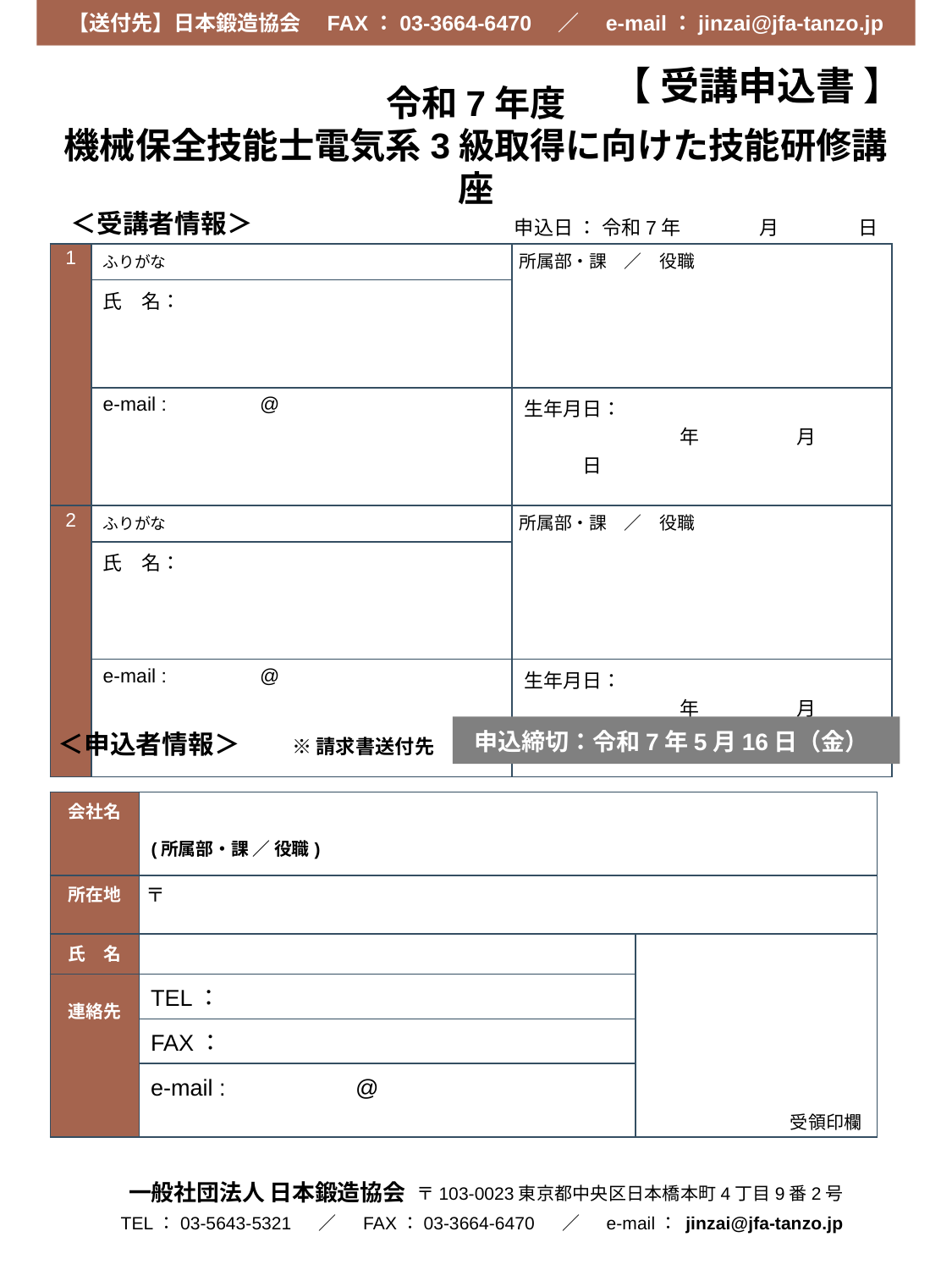

【送付先】日本鍛造協会　FAX：03-3664-6470　／　e-mail：jinzai@jfa-tanzo.jp
【 受講申込書 】
令和7年度
機械保全技能士電気系3級取得に向けた技能研修講座
＜受講者情報＞
申込日 ： 令和7年　　　　月　　　　日
| 1 | ふりがな | 所属部・課　／　役職 |
| --- | --- | --- |
|  | 氏　名： |  |
|  | e-mail : @ | 生年月日： 　　　　　　　　年　　　　　月　　　　　　日 |
| 2 | ふりがな | 所属部・課　／　役職 |
|  | 氏　名： |  |
|  | e-mail : @ | 生年月日： 　　　　　　　　年　　　　　月　　　　　　日 |

申込締切：令和7年5月16日（金）
＜申込者情報＞　　※ 請求書送付先

| 会社名 | (所属部・課 ／ 役職) |  |
| --- | --- | --- |
| 所在地 | 〒 |  |
| 氏　名 |  |  |
| 連絡先 | TEL： |  |
|  | FAX： |  |
|  | e-mail : 　 @ |  |
受領印欄
〒103-0023東京都中央区日本橋本町4丁目9番2号

　TEL：03-5643-5321 　／　 FAX：03-3664-6470 　／　 e-mail： jinzai@jfa-tanzo.jp
一般社団法人 日本鍛造協会